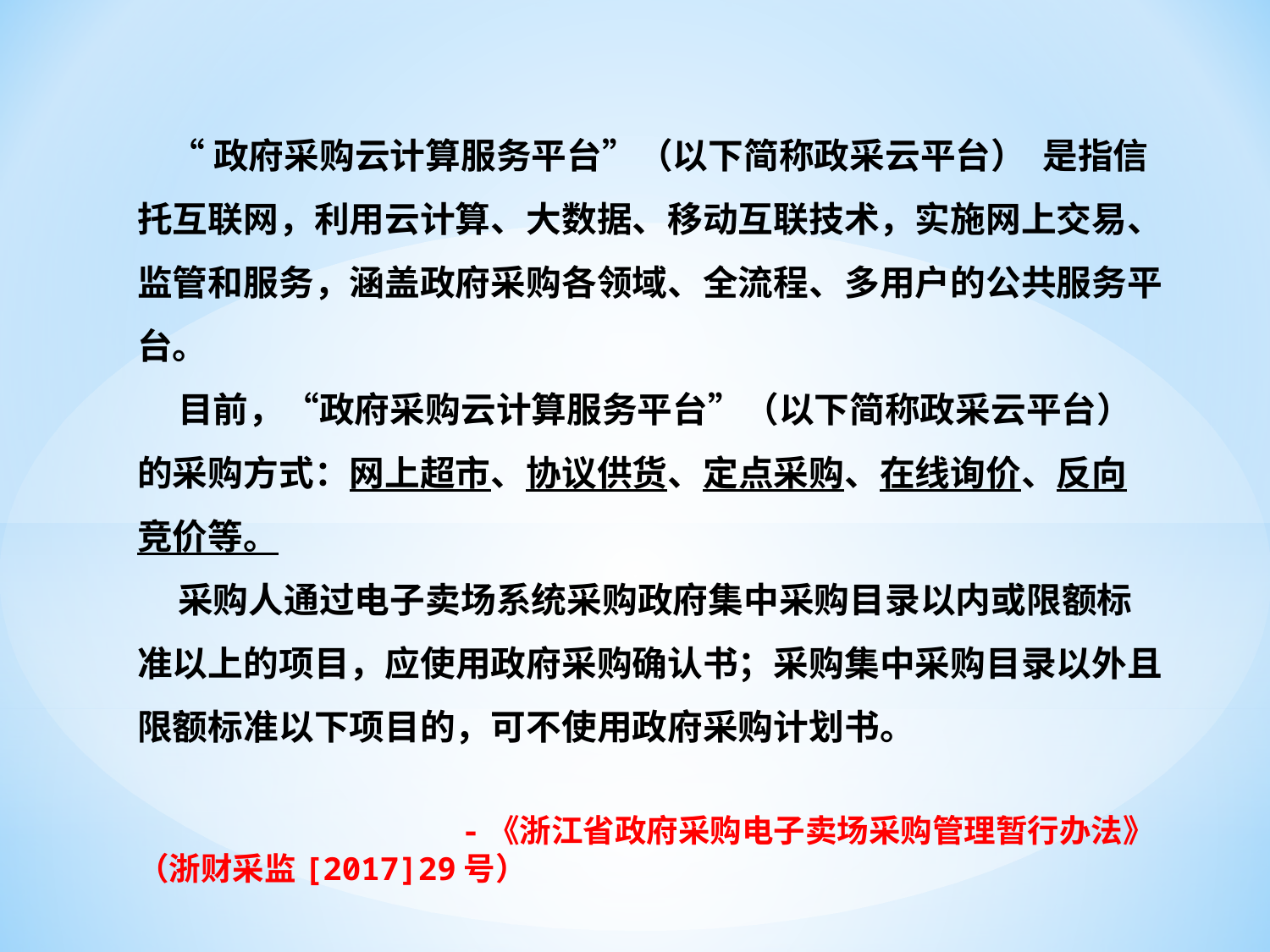

“政府采购云计算服务平台”（以下简称政采云平台）  是指信托互联网，利用云计算、大数据、移动互联技术，实施网上交易、监管和服务，涵盖政府采购各领域、全流程、多用户的公共服务平台。
    目前，“政府采购云计算服务平台”（以下简称政采云平台）的采购方式：网上超市、协议供货、定点采购、在线询价、反向竞价等。
    采购人通过电子卖场系统采购政府集中采购目录以内或限额标准以上的项目，应使用政府采购确认书；采购集中采购目录以外且限额标准以下项目的，可不使用政府采购计划书。

                 -《浙江省政府采购电子卖场采购管理暂行办法》（浙财采监[2017]29号）